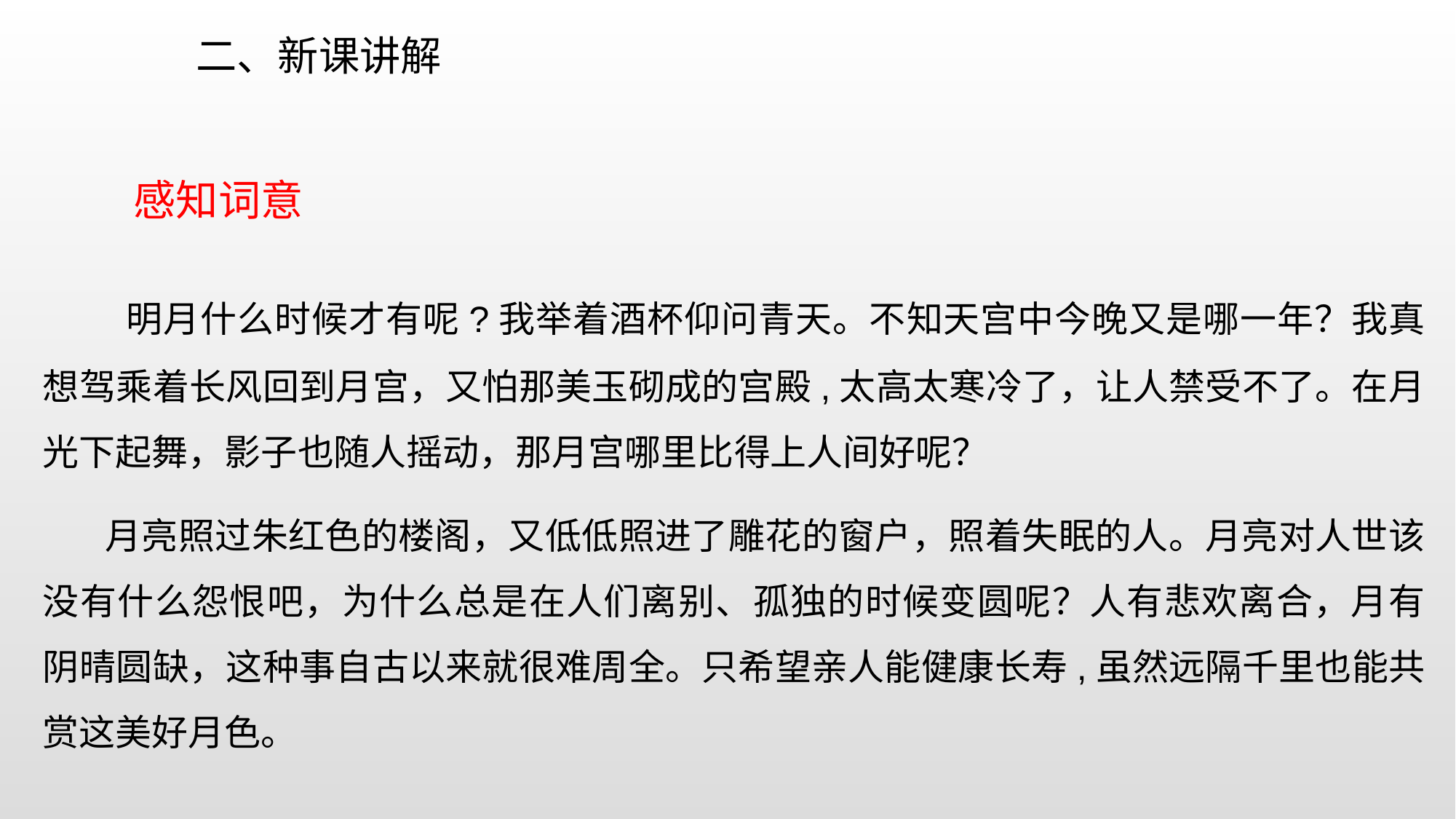

二、新课讲解
感知词意
      明月什么时候才有呢?我举着酒杯仰问青天。不知天宫中今晚又是哪一年？我真想驾乘着长风回到月宫，又怕那美玉砌成的宫殿,太高太寒冷了，让人禁受不了。在月光下起舞，影子也随人摇动，那月宫哪里比得上人间好呢？
　   月亮照过朱红色的楼阁，又低低照进了雕花的窗户，照着失眠的人。月亮对人世该没有什么怨恨吧，为什么总是在人们离别、孤独的时候变圆呢？人有悲欢离合，月有阴晴圆缺，这种事自古以来就很难周全。只希望亲人能健康长寿,虽然远隔千里也能共赏这美好月色。